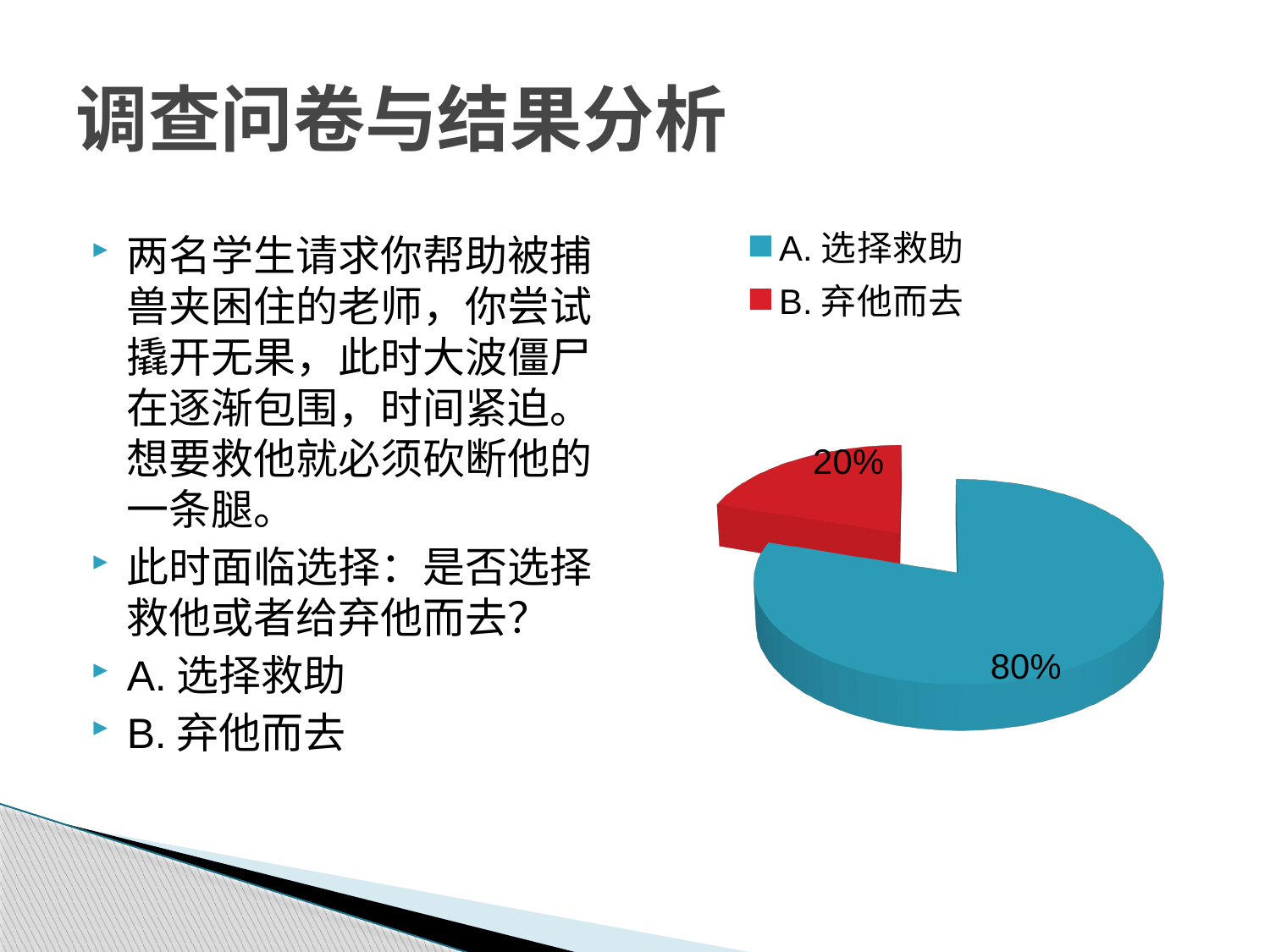

# 调查问卷与结果分析

[unsupported chart]

两名学生请求你帮助被捕兽夹困住的老师，你尝试撬开无果，此时大波僵尸在逐渐包围，时间紧迫。想要救他就必须砍断他的一条腿。
此时面临选择：是否选择救他或者给弃他而去？
A.选择救助
B.弃他而去